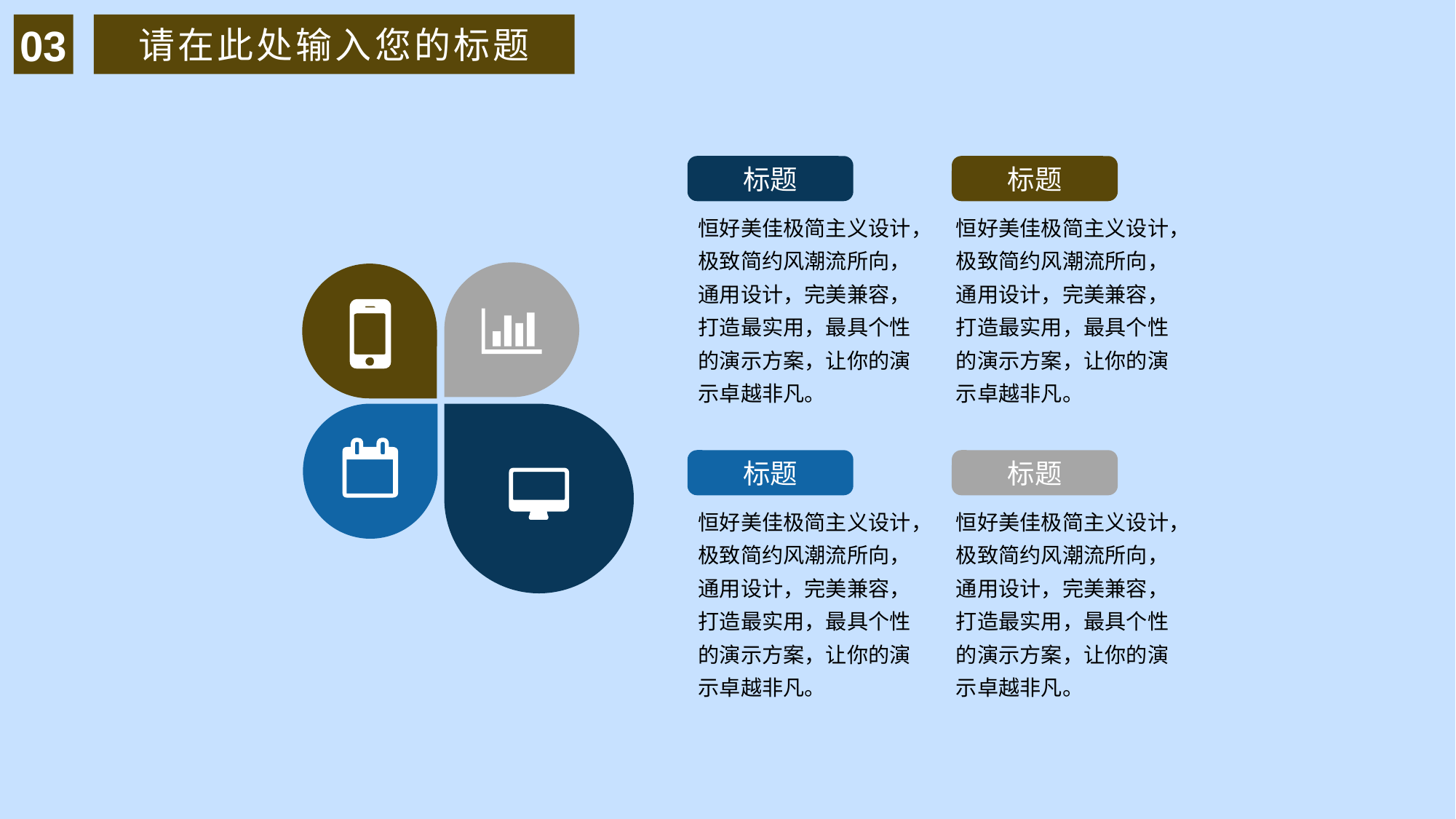

03
请在此处输入您的标题
标题
标题
恒好美佳极简主义设计，极致简约风潮流所向，通用设计，完美兼容，打造最实用，最具个性的演示方案，让你的演示卓越非凡。
恒好美佳极简主义设计，极致简约风潮流所向，通用设计，完美兼容，打造最实用，最具个性的演示方案，让你的演示卓越非凡。

标题
标题

恒好美佳极简主义设计，极致简约风潮流所向，通用设计，完美兼容，打造最实用，最具个性的演示方案，让你的演示卓越非凡。
恒好美佳极简主义设计，极致简约风潮流所向，通用设计，完美兼容，打造最实用，最具个性的演示方案，让你的演示卓越非凡。